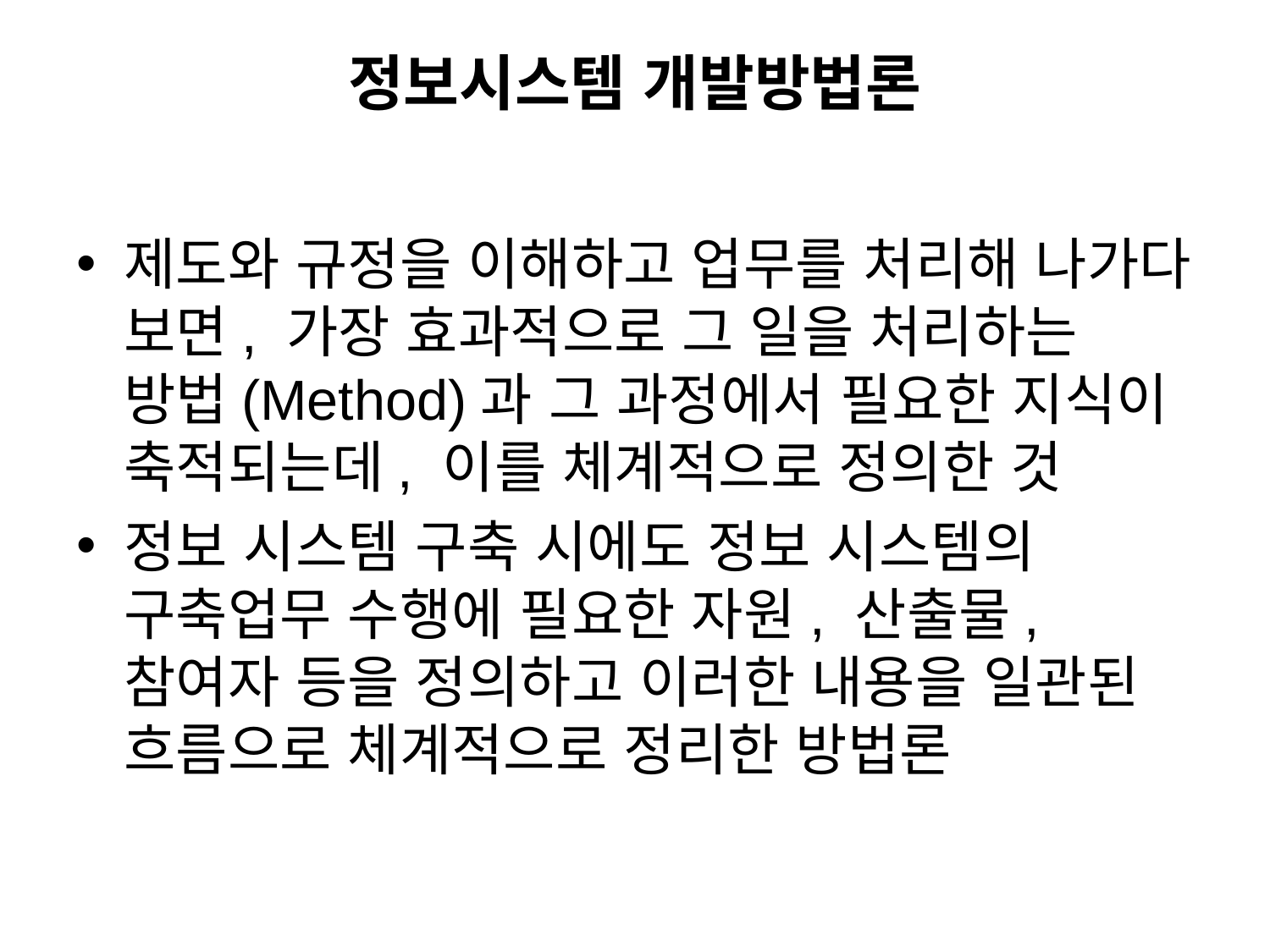

# 정보시스템 개발방법론
제도와 규정을 이해하고 업무를 처리해 나가다 보면, 가장 효과적으로 그 일을 처리하는 방법(Method)과 그 과정에서 필요한 지식이 축적되는데, 이를 체계적으로 정의한 것
정보 시스템 구축 시에도 정보 시스템의 구축업무 수행에 필요한 자원, 산출물, 참여자 등을 정의하고 이러한 내용을 일관된 흐름으로 체계적으로 정리한 방법론